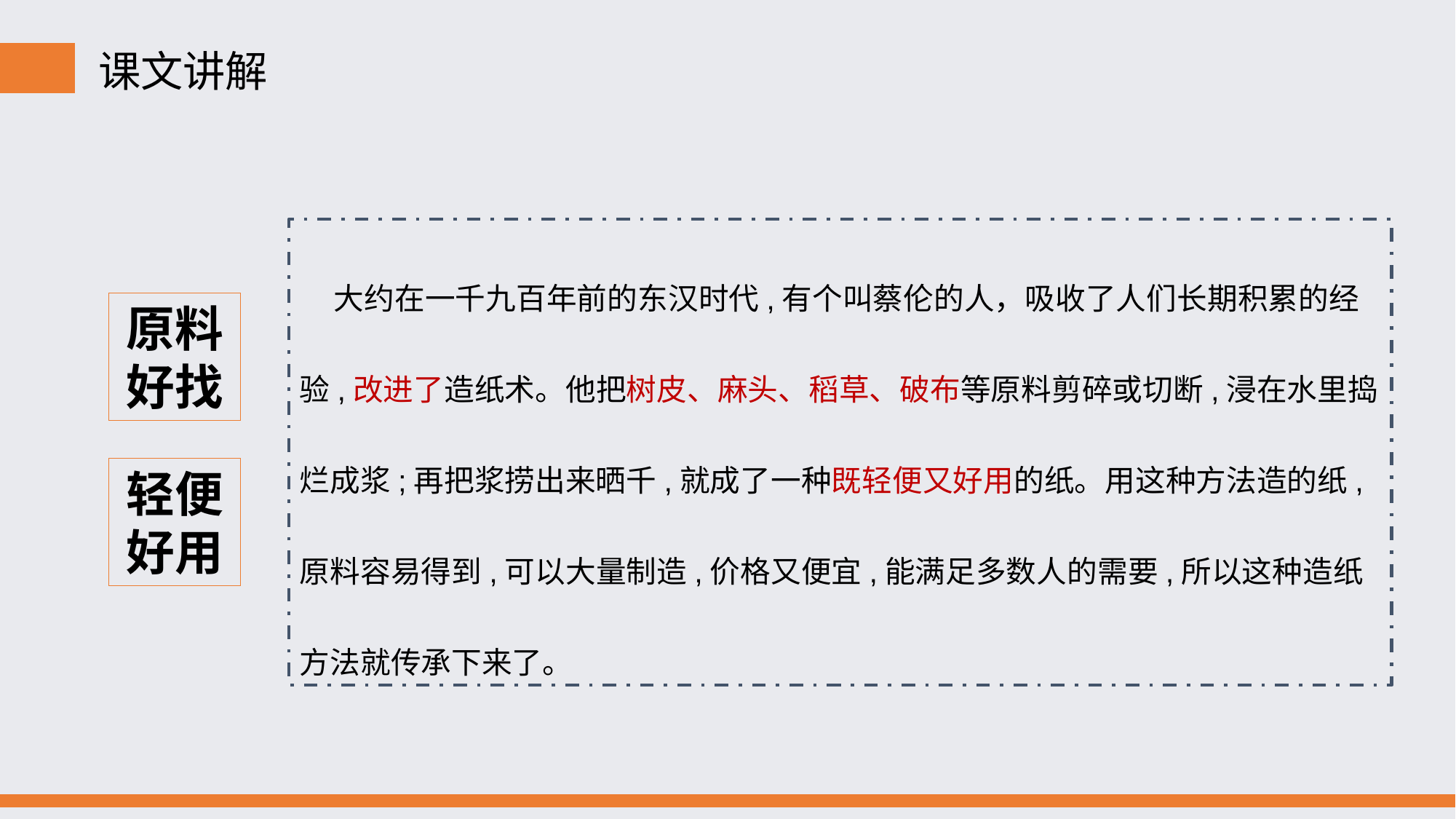

课文讲解
    大约在一千九百年前的东汉时代,有个叫蔡伦的人，吸收了人们长期积累的经验,改进了造纸术。他把树皮、麻头、稻草、破布等原料剪碎或切断,浸在水里捣烂成浆;再把浆捞出来晒千,就成了一种既轻便又好用的纸。用这种方法造的纸,原料容易得到,可以大量制造,价格又便宜,能满足多数人的需要,所以这种造纸方法就传承下来了。
原料好找
轻便好用